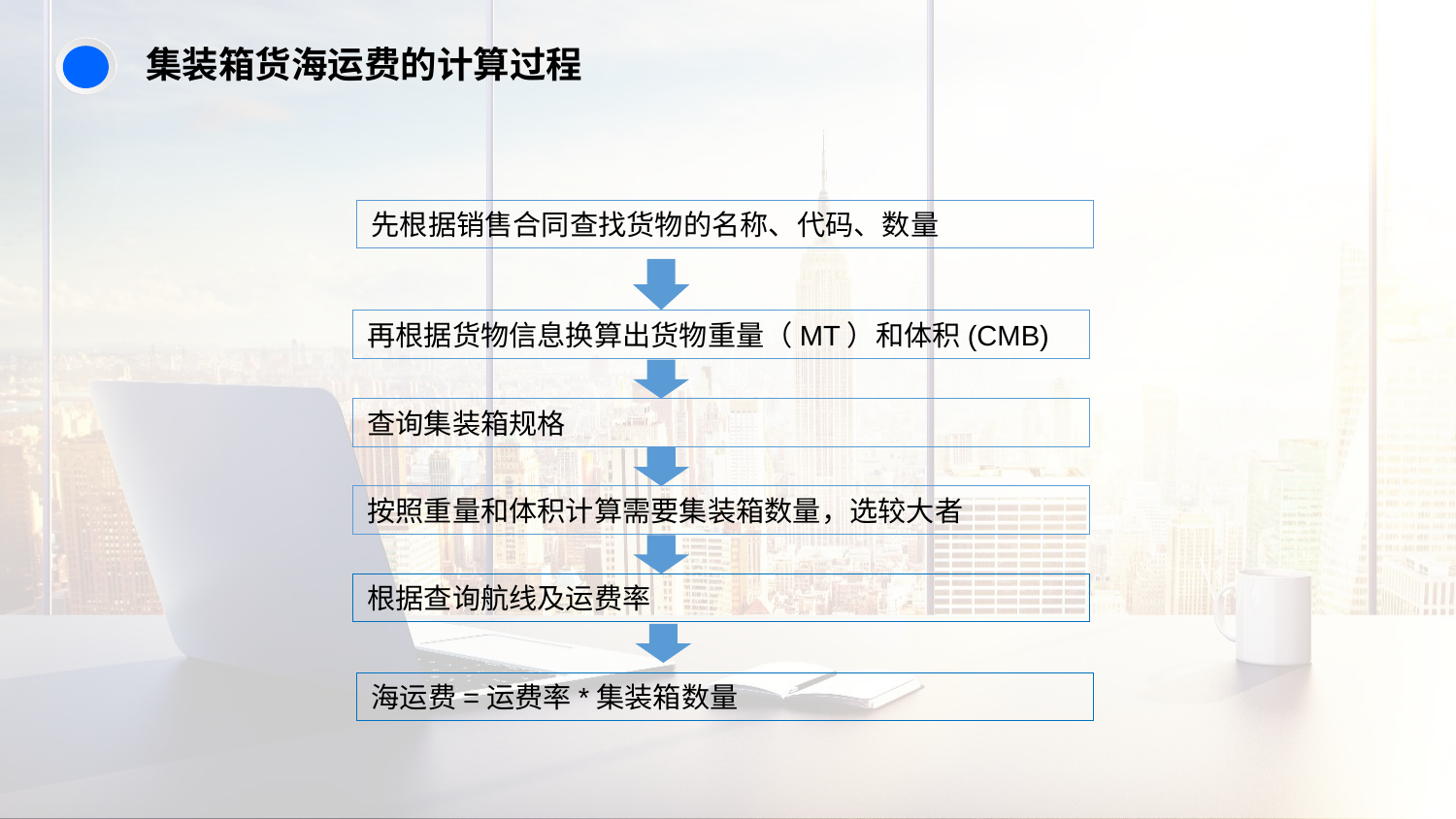

集装箱货海运费的计算过程
先根据销售合同查找货物的名称、代码、数量

再根据货物信息换算出货物重量（MT）和体积(CMB)

查询集装箱规格

按照重量和体积计算需要集装箱数量，选较大者

根据查询航线及运费率

海运费=运费率*集装箱数量